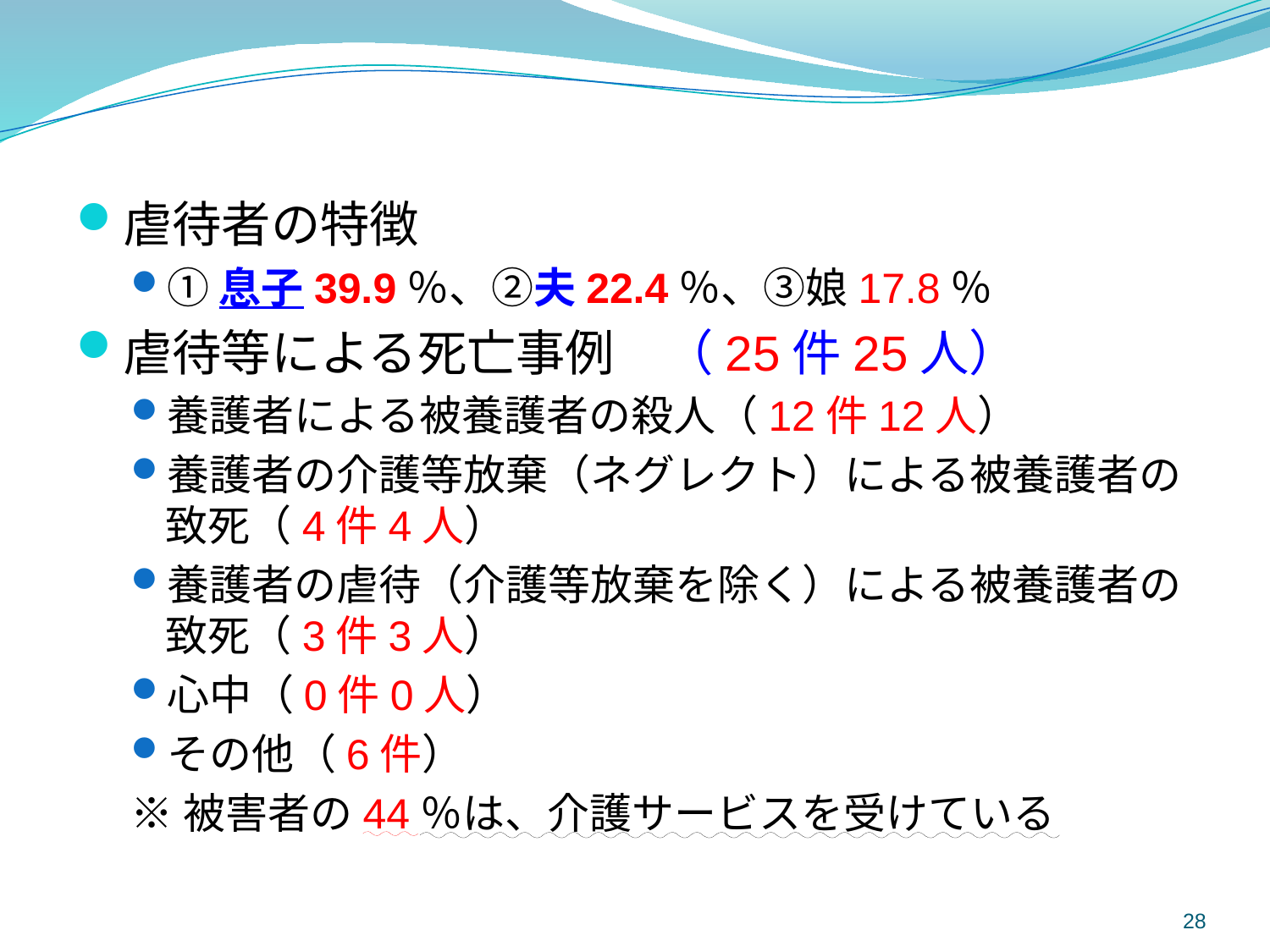

虐待者の特徴
①息子39.9％、②夫22.4％、③娘17.8％
虐待等による死亡事例　（25件25人）
養護者による被養護者の殺人（12件12人）
養護者の介護等放棄（ネグレクト）による被養護者の致死（4件4人）
養護者の虐待（介護等放棄を除く）による被養護者の致死（3件3人）
心中（0件0人）
その他（6件）
※被害者の44％は、介護サービスを受けている
28